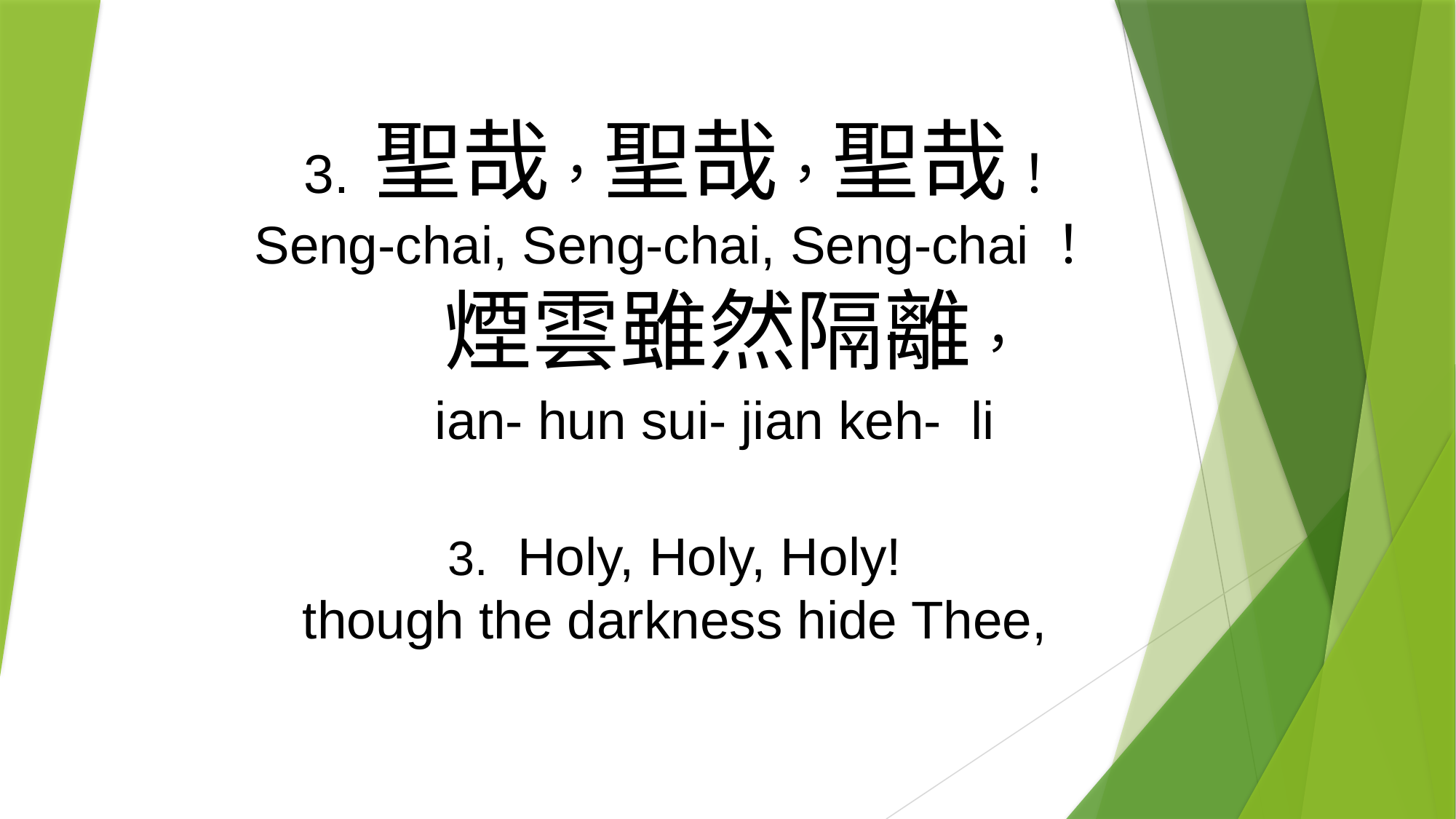

# 3. 聖哉，聖哉，聖哉！ Seng-chai, Seng-chai, Seng-chai！ 煙雲雖然隔離， ian- hun sui- jian keh-  li 3.  Holy, Holy, Holy! though the darkness hide Thee,